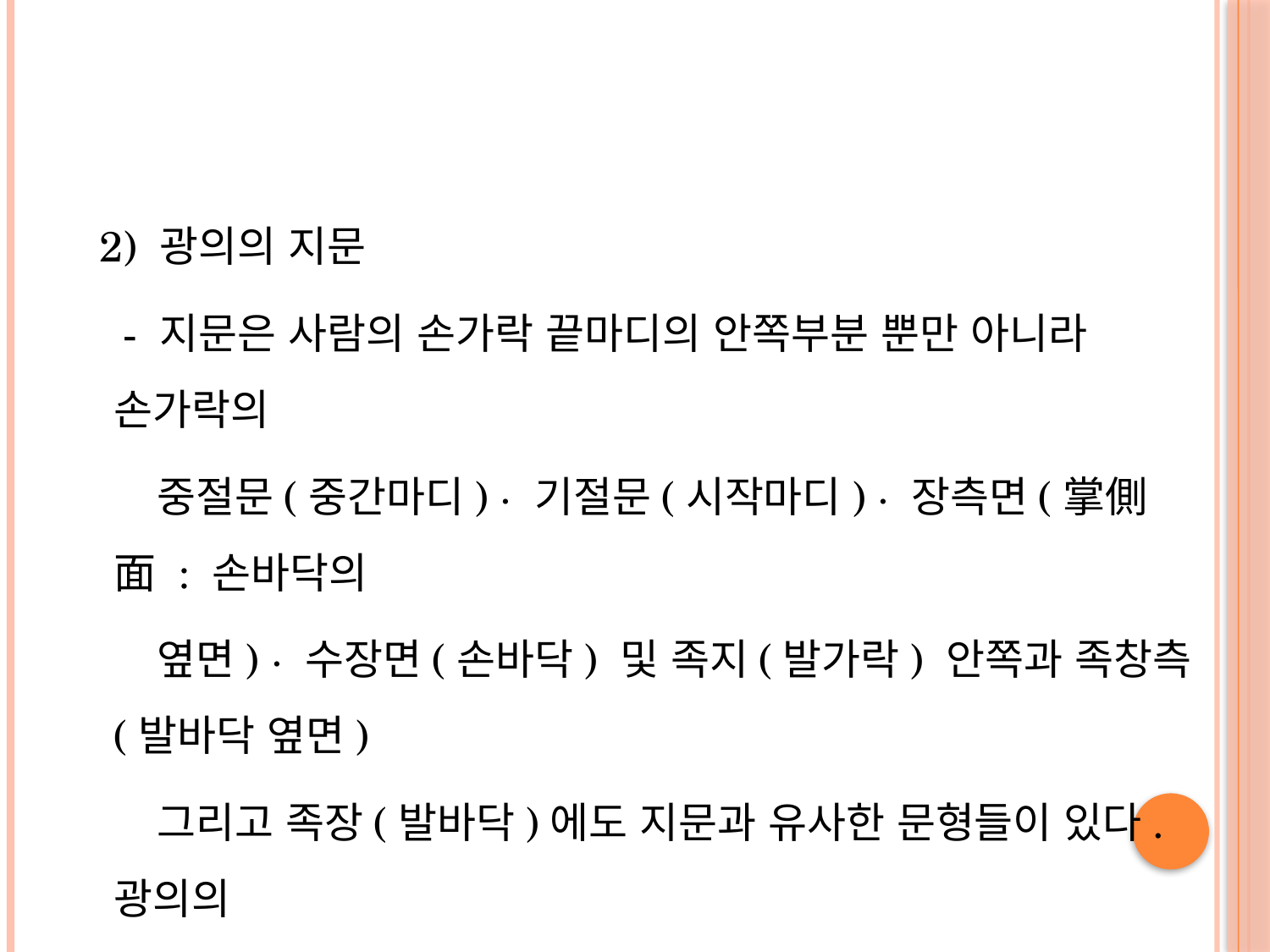

#
  2) 광의의 지문
    - 지문은 사람의 손가락 끝마디의 안쪽부분 뿐만 아니라 손가락의
      중절문(중간마디) · 기절문(시작마디) · 장측면(掌側面 : 손바닥의
      옆면) · 수장면(손바닥) 및 족지(발가락) 안쪽과 족창측(발바닥 옆면)
      그리고 족장(발바닥)에도 지문과 유사한 문형들이 있다. 광의의
      지문은 위의 신체 각 부위에 있는 융선에 의해 만들어진 모든 흔적을
      의미한다